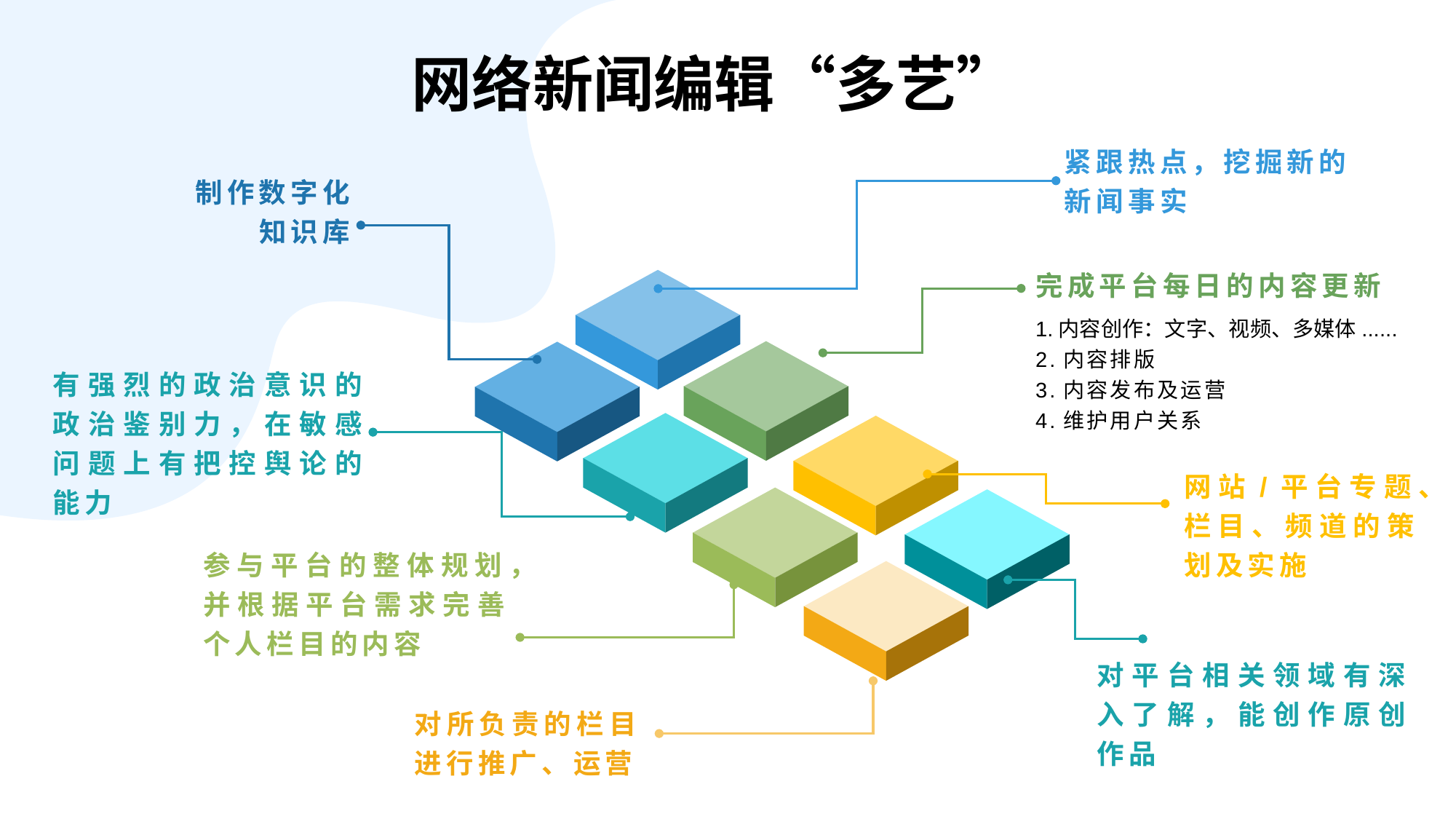

网络新闻编辑“多艺”
紧跟热点，挖掘新的新闻事实
制作数字化
知识库

完成平台每日的内容更新

1.内容创作：文字、视频、多媒体......
2.内容排版
3.内容发布及运营
4.维护用户关系

有强烈的政治意识的政治鉴别力，在敏感问题上有把控舆论的能力

网站/平台专题、栏目、频道的策划及实施

参与平台的整体规划，并根据平台需求完善个人栏目的内容
对平台相关领域有深入了解，能创作原创作品
对所负责的栏目进行推广、运营